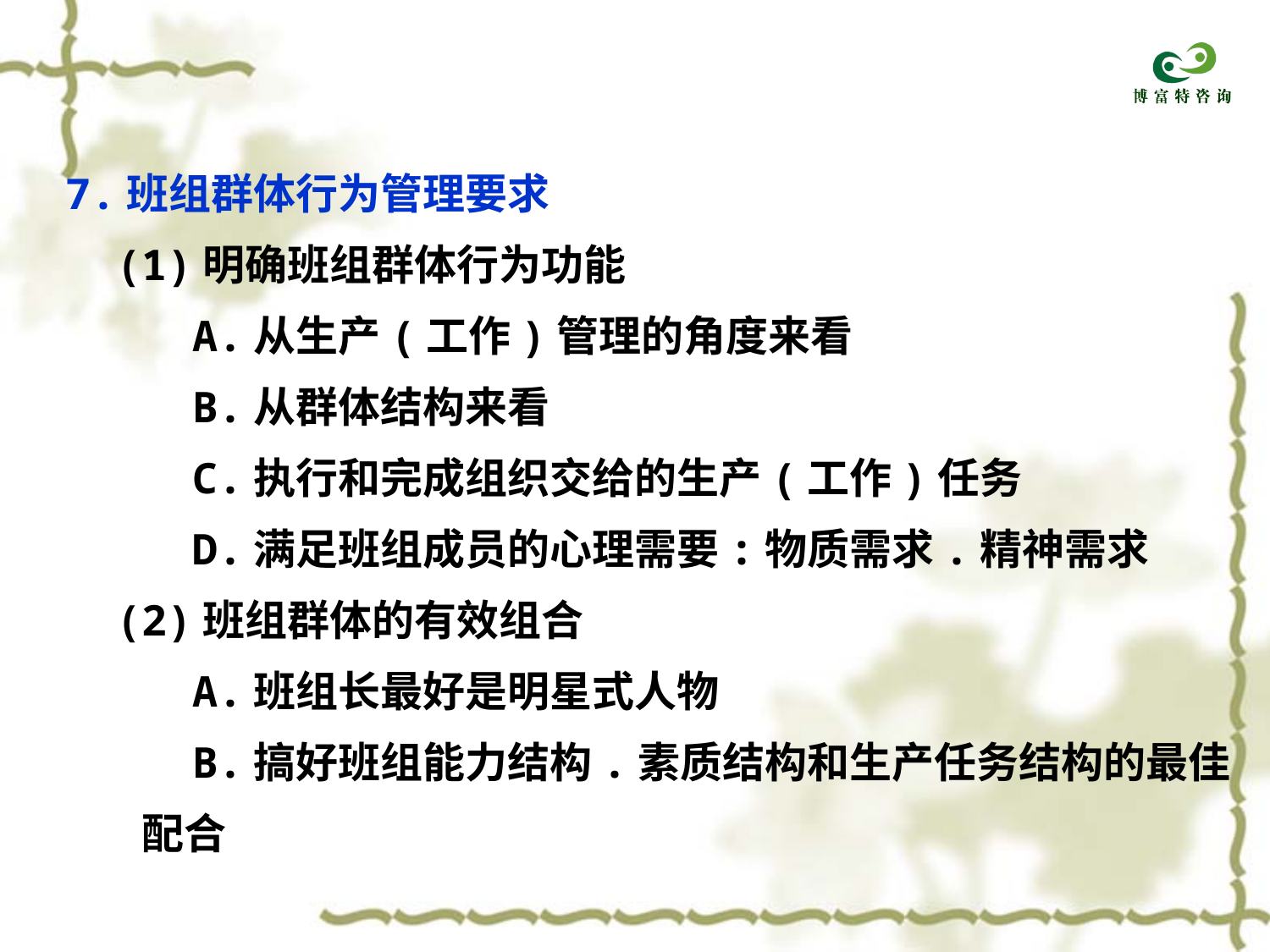

7.班组群体行为管理要求
  (1)明确班组群体行为功能
     A.从生产(工作)管理的角度来看
     B.从群体结构来看
     C.执行和完成组织交给的生产(工作)任务
     D.满足班组成员的心理需要:物质需求.精神需求
  (2)班组群体的有效组合
     A.班组长最好是明星式人物
     B.搞好班组能力结构.素质结构和生产任务结构的最佳
       配合